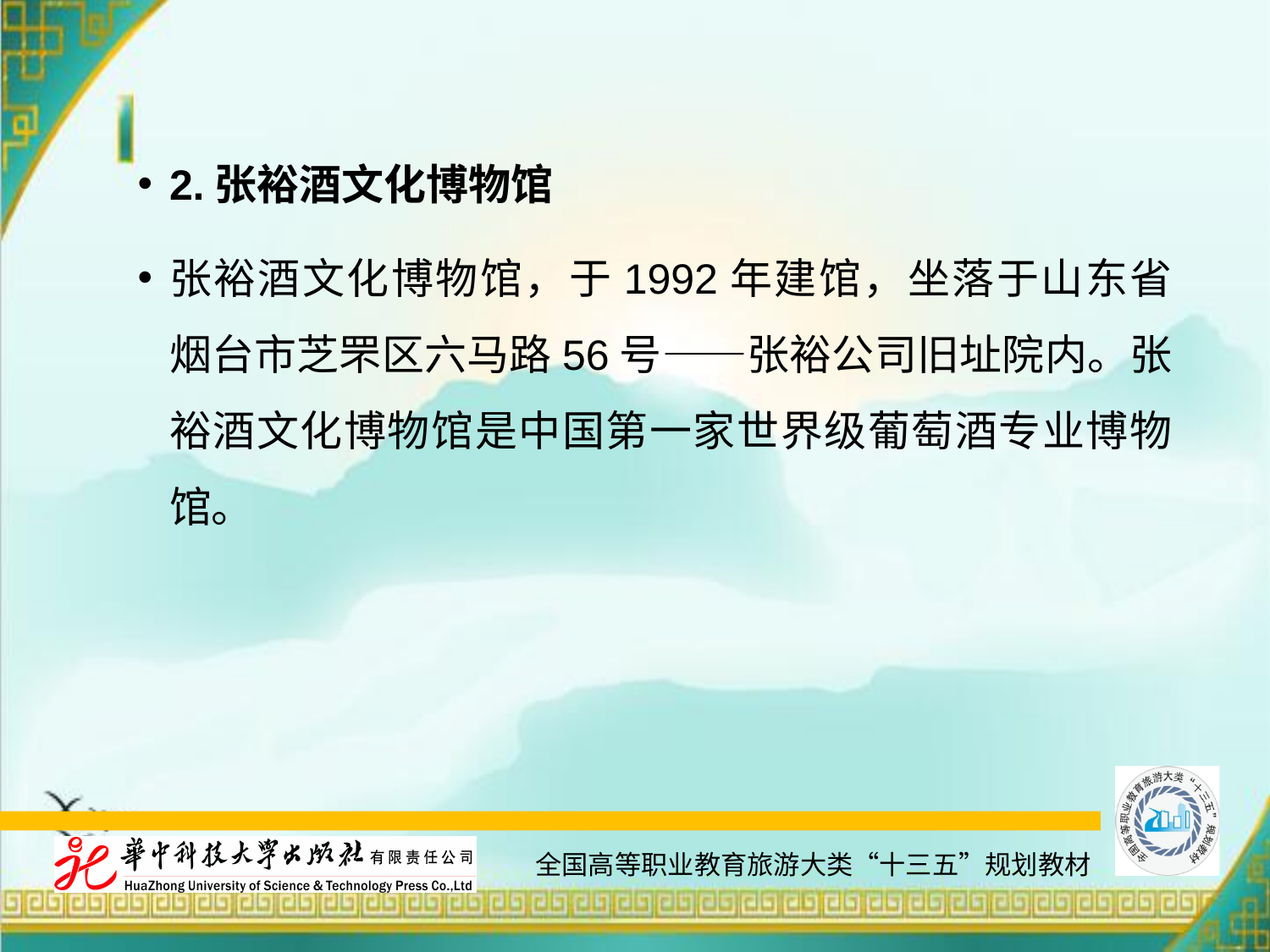

2.张裕酒文化博物馆
张裕酒文化博物馆，于1992年建馆，坐落于山东省烟台市芝罘区六马路56号——张裕公司旧址院内。张裕酒文化博物馆是中国第一家世界级葡萄酒专业博物馆。